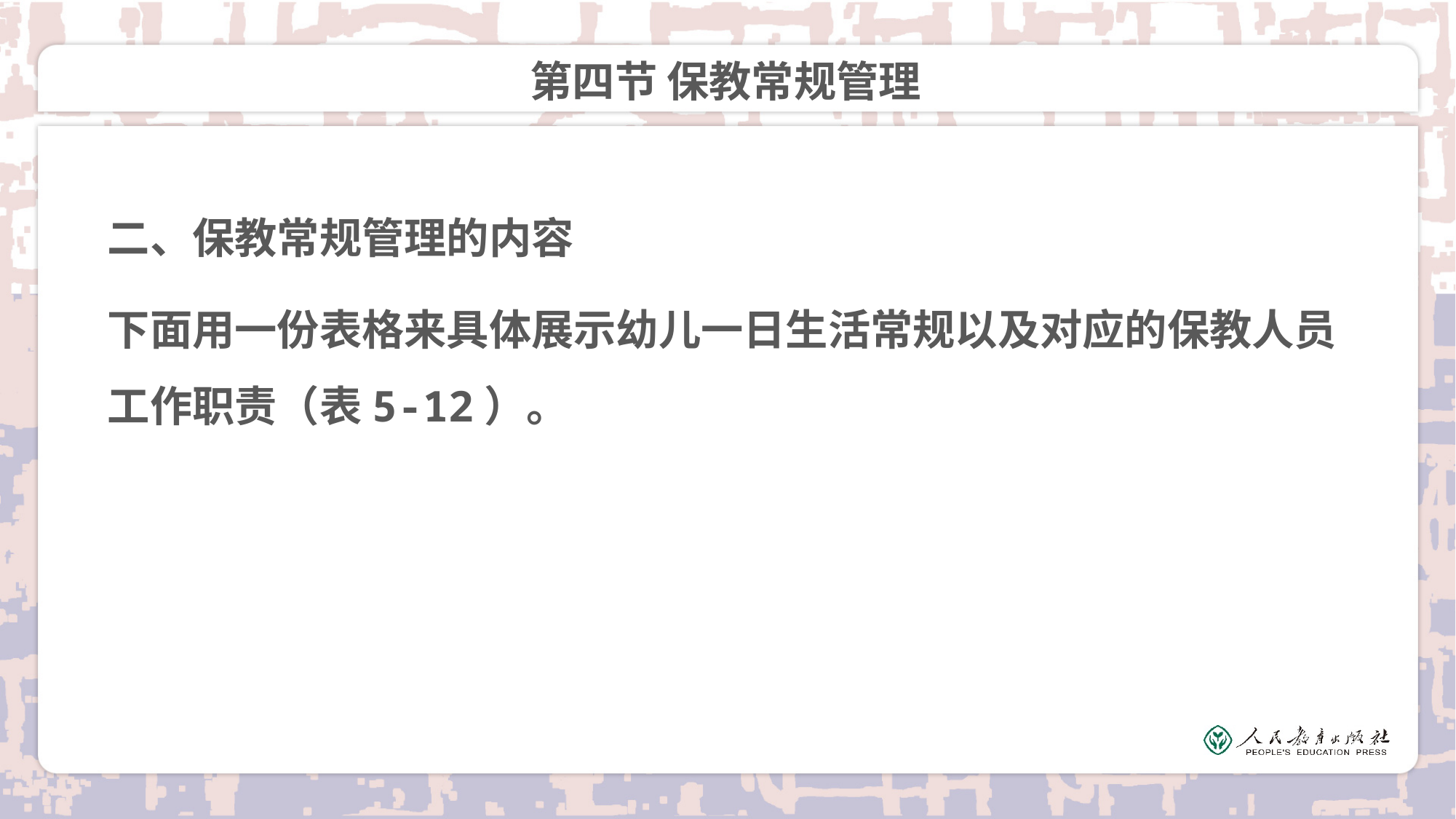

# 第四节 保教常规管理
二、保教常规管理的内容
下面用一份表格来具体展示幼儿一日生活常规以及对应的保教人员工作职责（表5-12）。